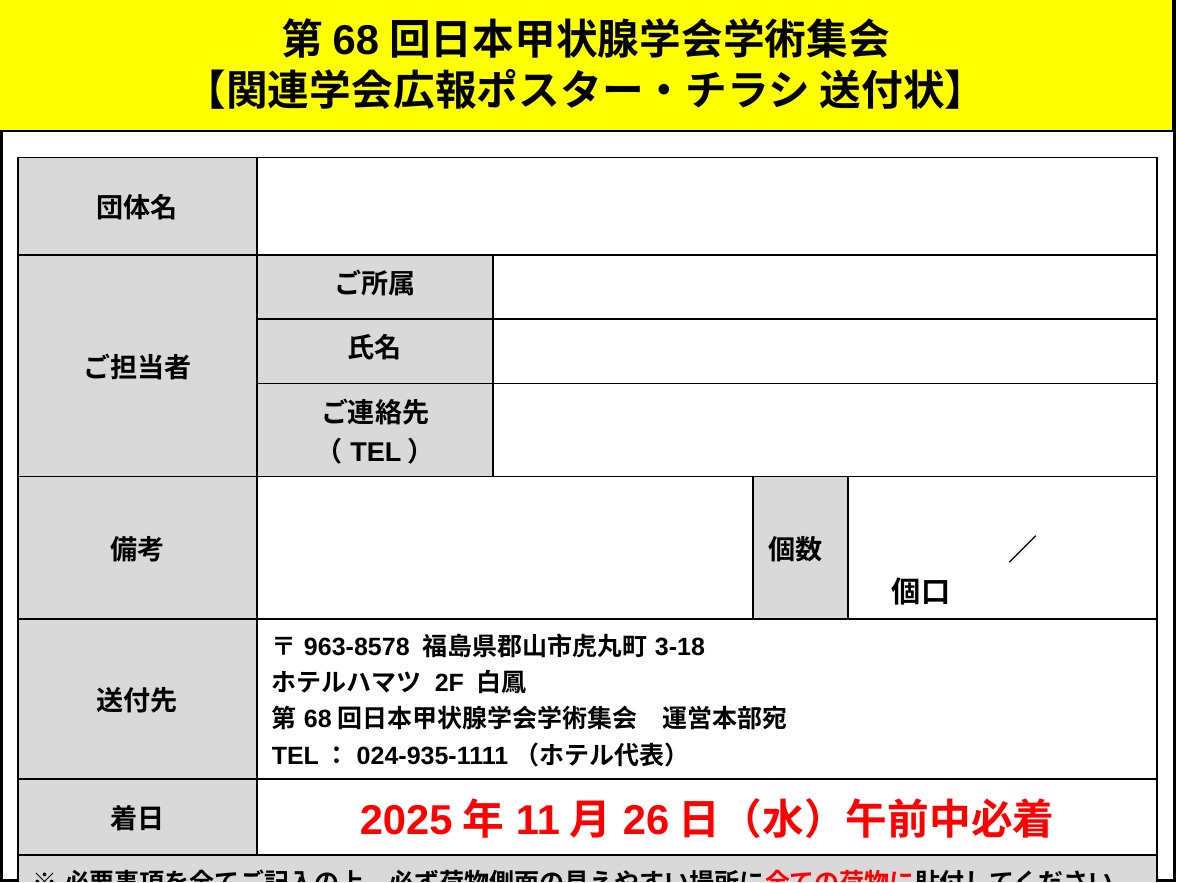

第68回日本甲状腺学会学術集会
【関連学会広報ポスター・チラシ 送付状】
| 団体名 |  |  |  |  |
| --- | --- | --- | --- | --- |
| ご担当者 | ご所属 |  |  |  |
|  | 氏名 |  |  |  |
|  | ご連絡先（TEL） |  |  |  |
| 備考 |  |  | 個数 | ／　　　　個口 |
| 送付先 | 〒963-8578 福島県郡山市虎丸町3-18 ホテルハマツ 2F 白鳳 第68回日本甲状腺学会学術集会　運営本部宛 TEL：024-935-1111（ホテル代表） |  |  |  |
| 着日 | 2025年11月26日（水）午前中必着 |  |  |  |
| ※必要事項を全てご記入の上、必ず荷物側面の見えやすい場所に全ての荷物に貼付してください。 ※本送付状はカラーで印刷をお願いします。 |  |  |  |  |